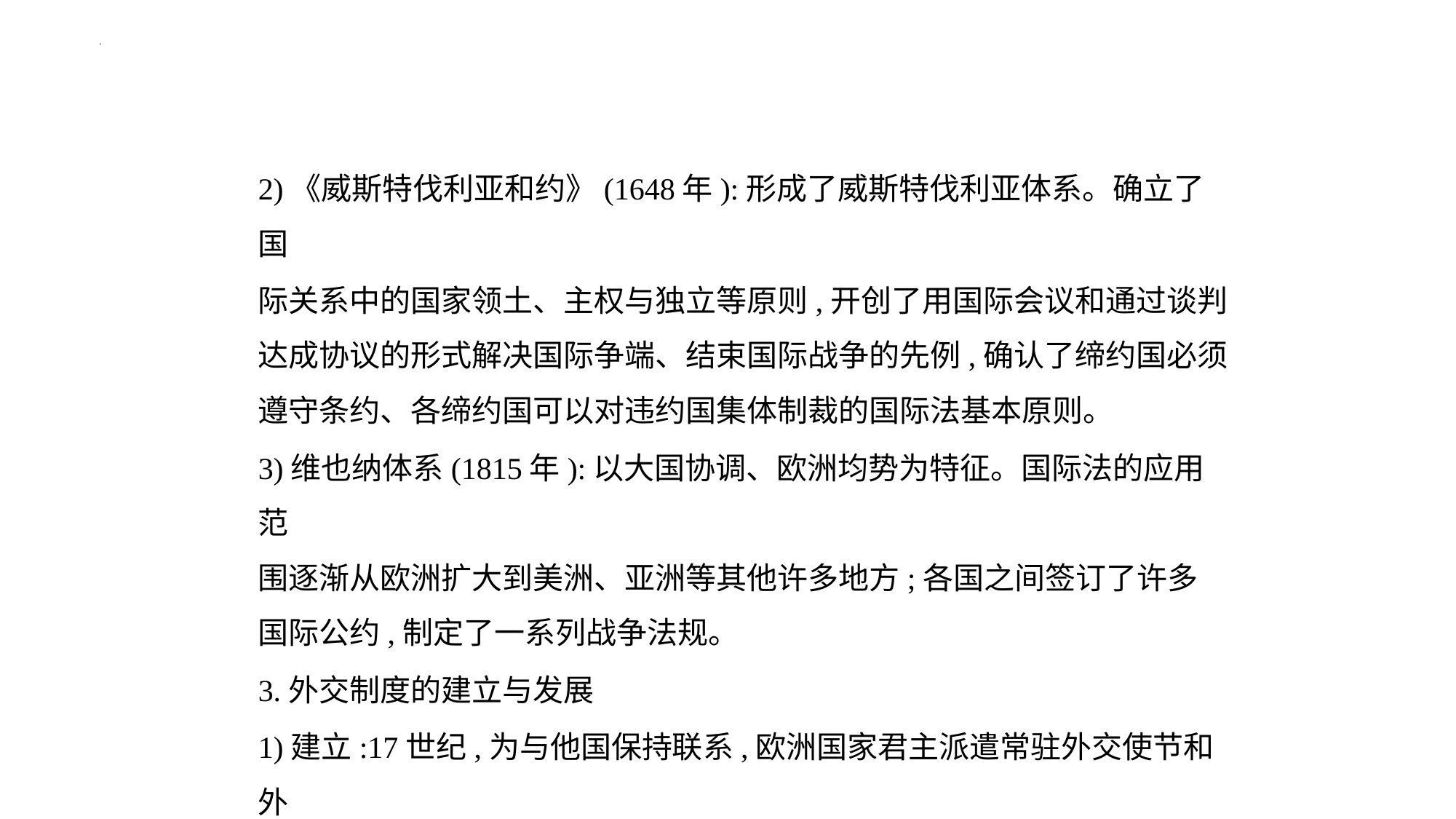

2)《威斯特伐利亚和约》(1648年):形成了威斯特伐利亚体系。确立了国
际关系中的国家领土、主权与独立等原则,开创了用国际会议和通过谈判达成协议的形式解决国际争端、结束国际战争的先例,确认了缔约国必须遵守条约、各缔约国可以对违约国集体制裁的国际法基本原则。
3)维也纳体系(1815年):以大国协调、欧洲均势为特征。国际法的应用范
围逐渐从欧洲扩大到美洲、亚洲等其他许多地方;各国之间签订了许多
国际公约,制定了一系列战争法规。
3.外交制度的建立与发展
1)建立:17世纪,为与他国保持联系,欧洲国家君主派遣常驻外交使节和外
交使团,近代外交制度逐渐建立起来。
2)发展:在维也纳体系下,外交制度进一步发展。